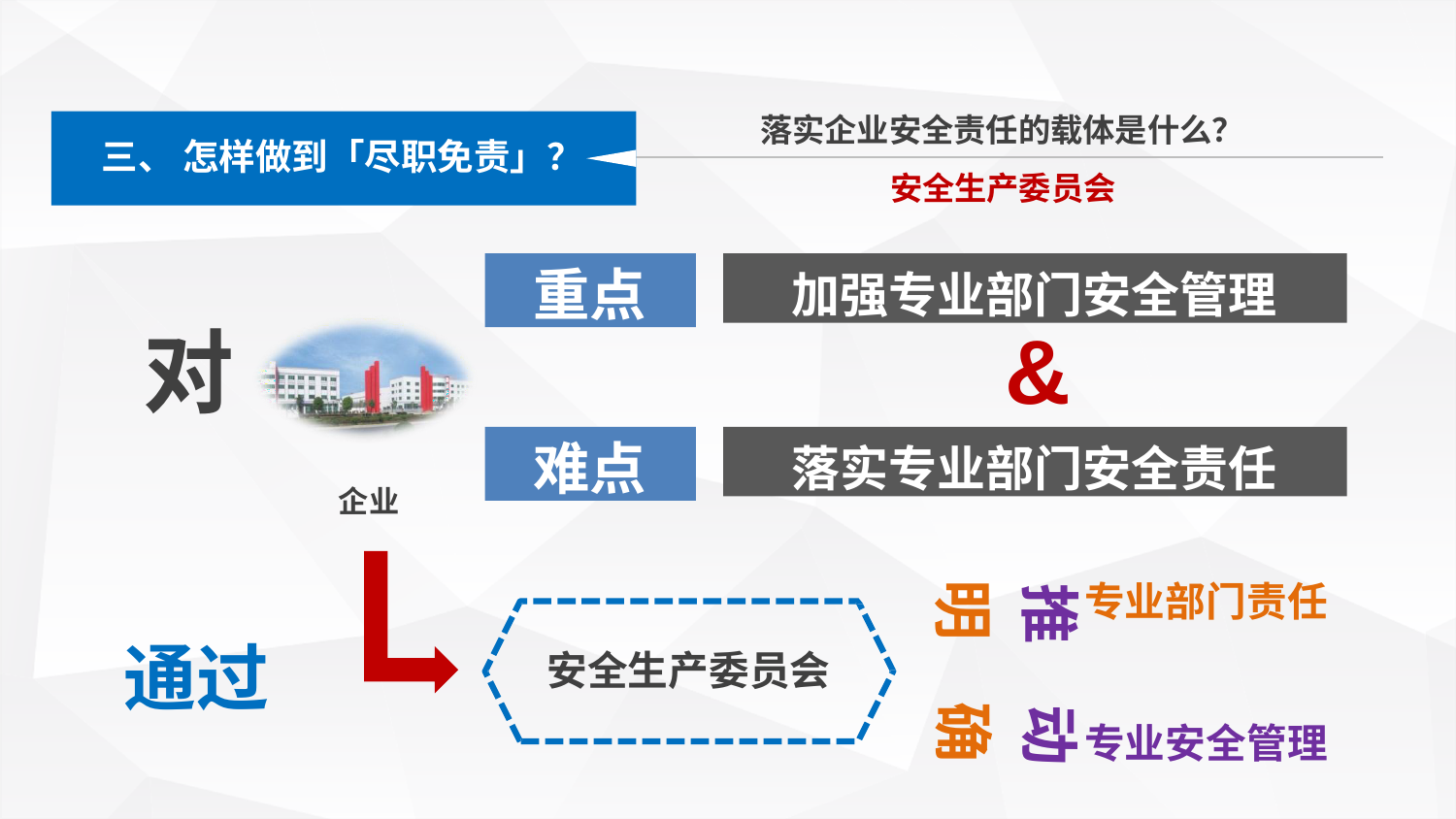

落实企业安全责任的载体是什么？

三、 怎样做到「尽职免责」？

安全生产委员会
重点
加强专业部门安全管理

&
对
难点
落实专业部门安全责任
企业

专业部门责任
推
明

通过

安全生产委员会
动
确
专业安全管理